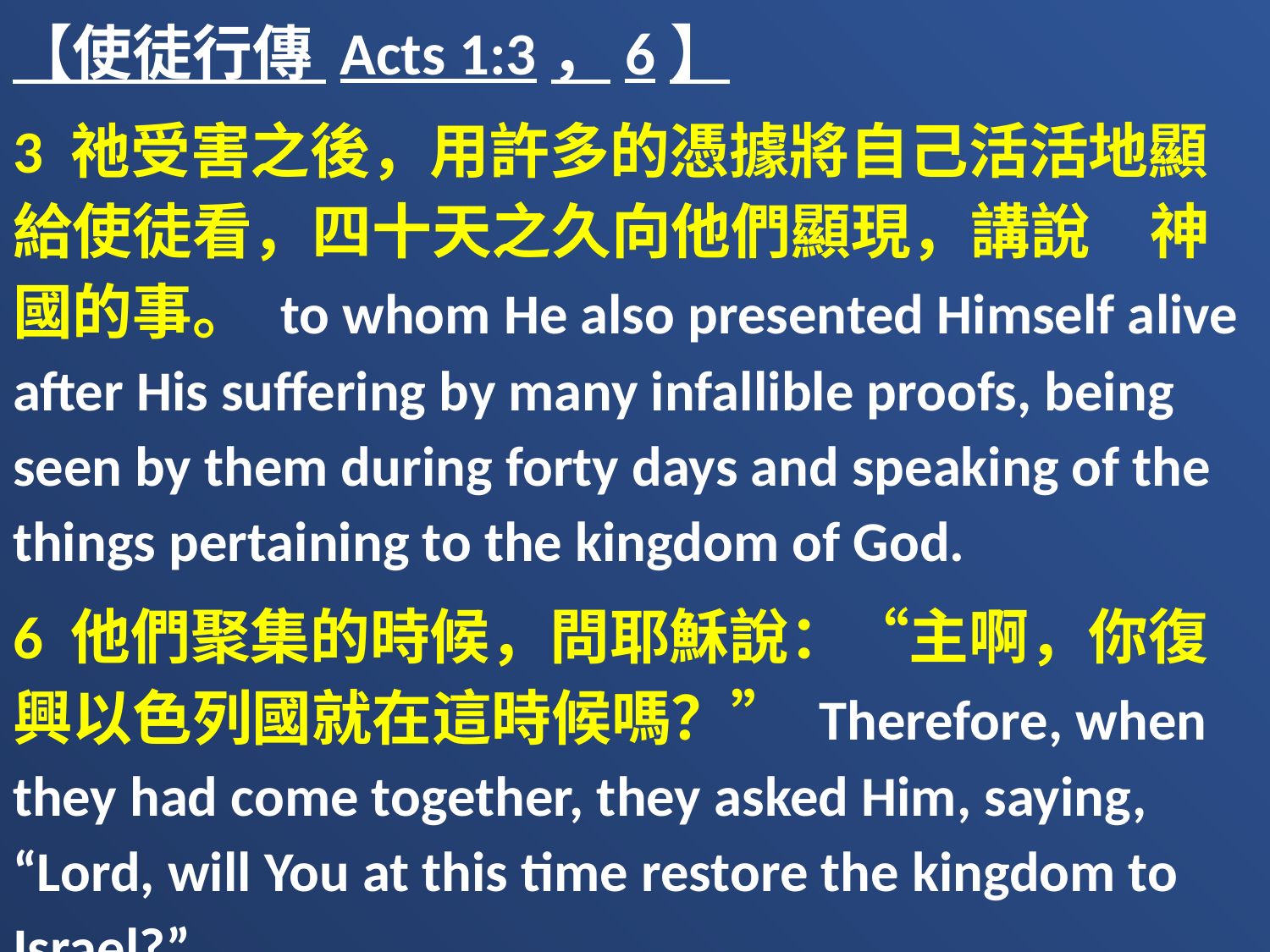

【使徒行傳 Acts 1:3，6】
3 祂受害之後，用許多的憑據將自己活活地顯給使徒看，四十天之久向他們顯現，講說　神國的事。 to whom He also presented Himself alive after His suffering by many infallible proofs, being seen by them during forty days and speaking of the things pertaining to the kingdom of God.
6 他們聚集的時候，問耶穌說：“主啊，你復興以色列國就在這時候嗎？” Therefore, when they had come together, they asked Him, saying, “Lord, will You at this time restore the kingdom to Israel?”